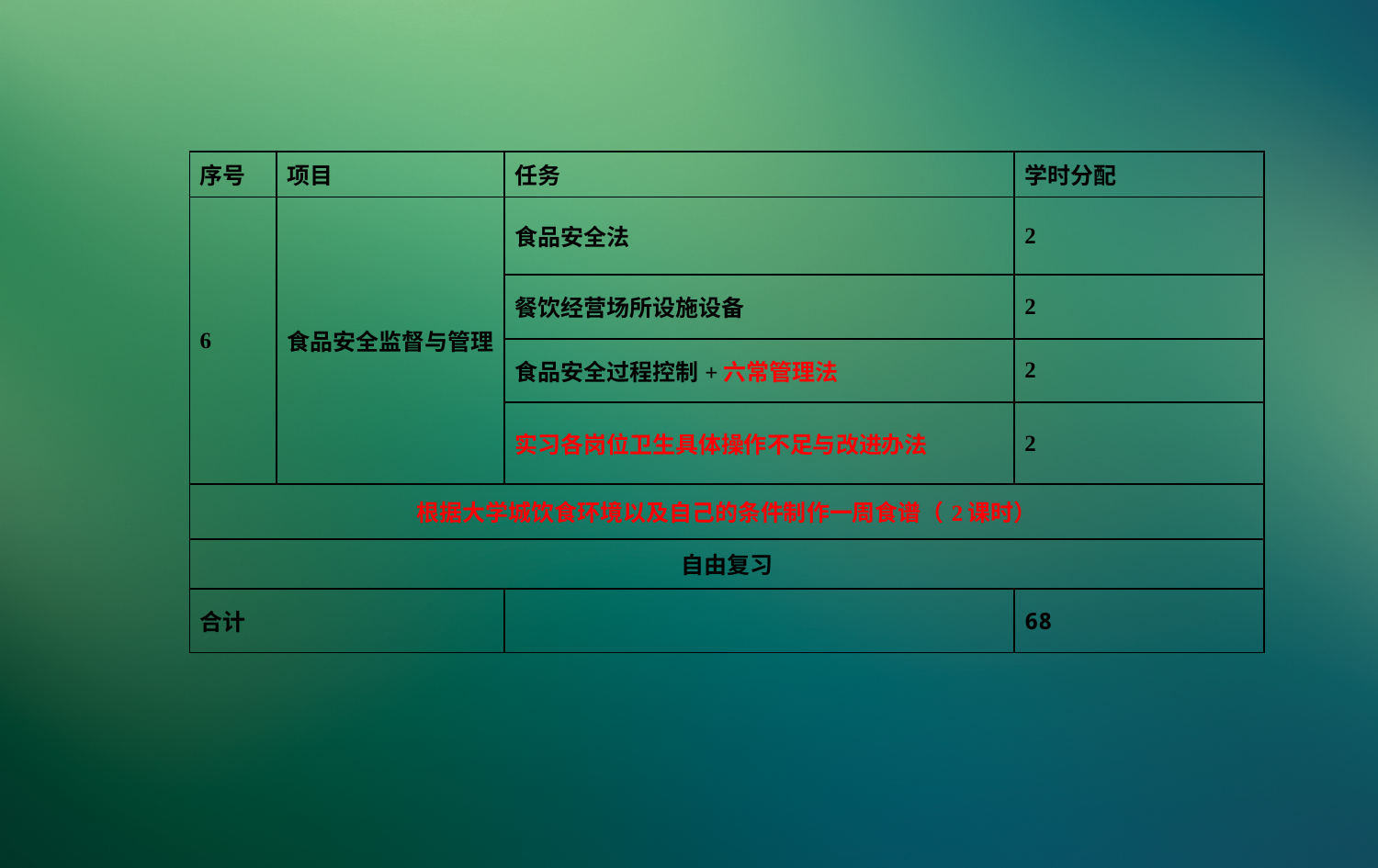

| 序号 | 项目 | 任务 | 学时分配 |
| --- | --- | --- | --- |
| 6 | 食品安全监督与管理 | 食品安全法 | 2 |
|  |  | 餐饮经营场所设施设备 | 2 |
|  |  | 食品安全过程控制+六常管理法 | 2 |
|  |  | 实习各岗位卫生具体操作不足与改进办法 | 2 |
| 根据大学城饮食环境以及自己的条件制作一周食谱（2课时） |  |  |  |
| 自由复习 |  |  |  |
| 合计 |  |  | 68 |